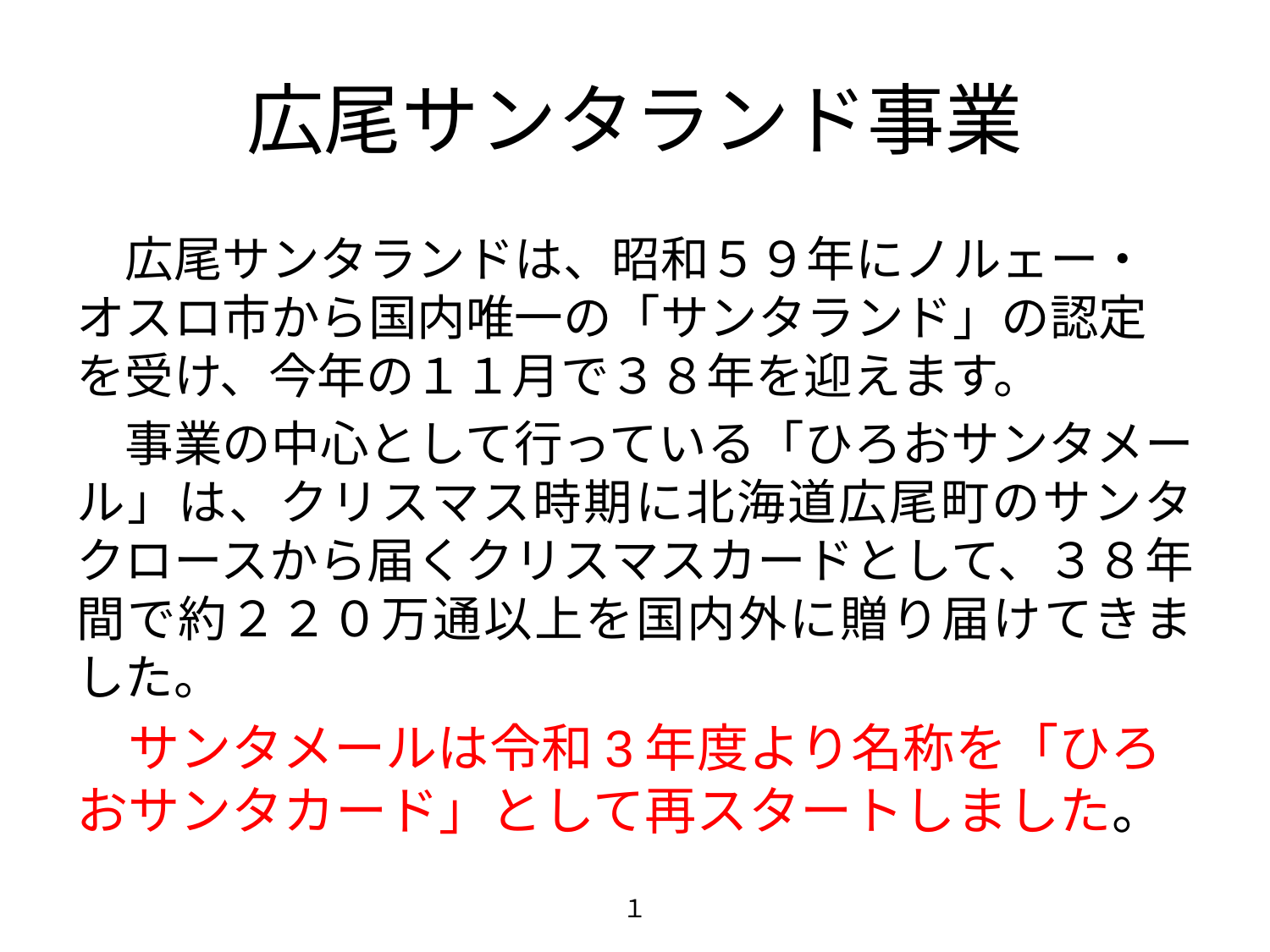

# 広尾サンタランド事業
　広尾サンタランドは、昭和５９年にノルェー・オスロ市から国内唯一の「サンタランド」の認定を受け、今年の１１月で３８年を迎えます。
　事業の中心として行っている「ひろおサンタメール」は、クリスマス時期に北海道広尾町のサンタクロースから届くクリスマスカードとして、３８年間で約２２０万通以上を国内外に贈り届けてきました。
　サンタメールは令和3年度より名称を「ひろおサンタカード」として再スタートしました。
１